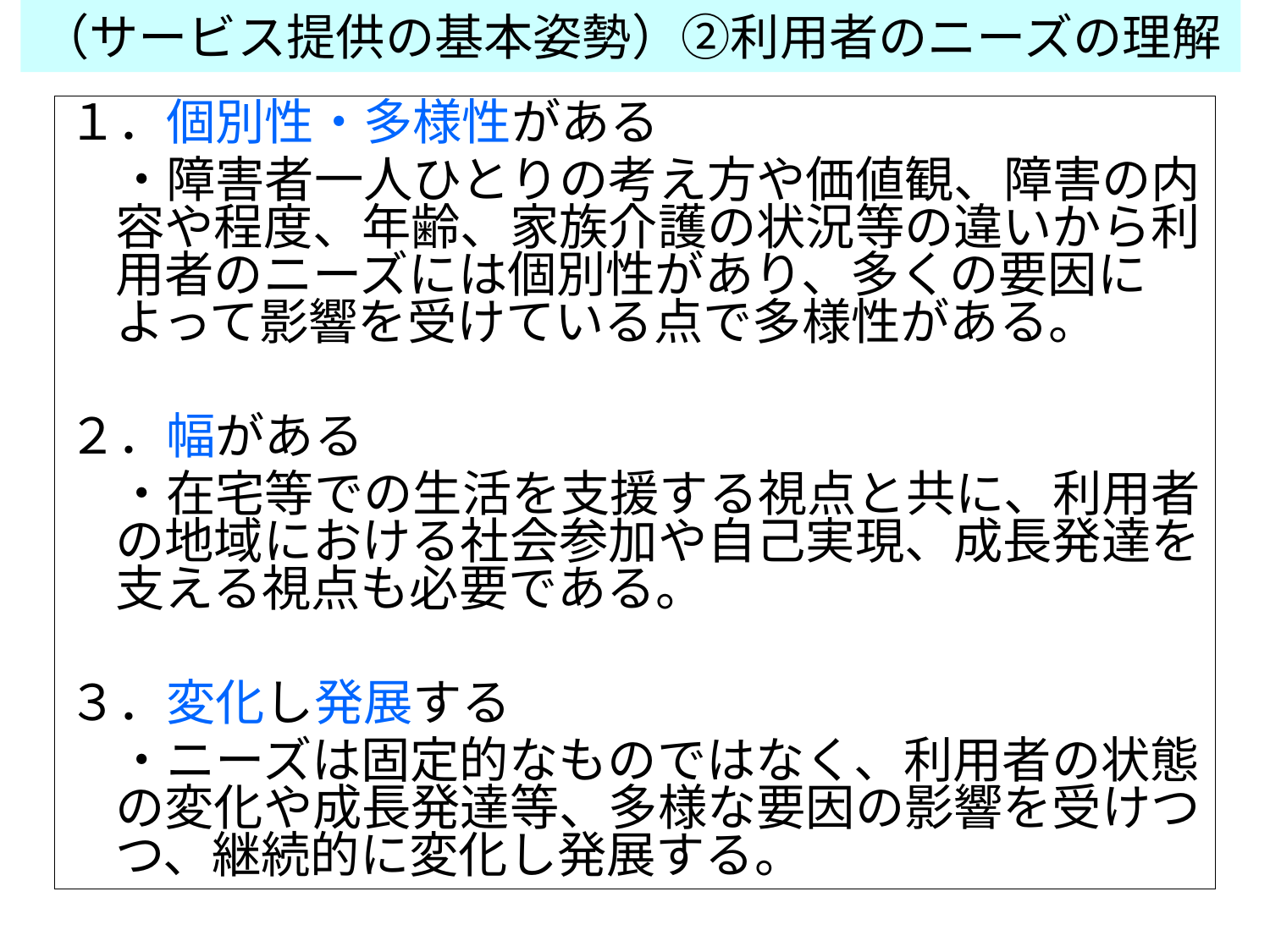

（サービス提供の基本姿勢）②利用者のニーズの理解
１．個別性・多様性がある
　・障害者一人ひとりの考え方や価値観、障害の内容や程度、年齢、家族介護の状況等の違いから利用者のニーズには個別性があり、多くの要因によって影響を受けている点で多様性がある。

２．幅がある
　・在宅等での生活を支援する視点と共に、利用者の地域における社会参加や自己実現、成長発達を支える視点も必要である。

３．変化し発展する
　・ニーズは固定的なものではなく、利用者の状態の変化や成長発達等、多様な要因の影響を受けつつ、継続的に変化し発展する。